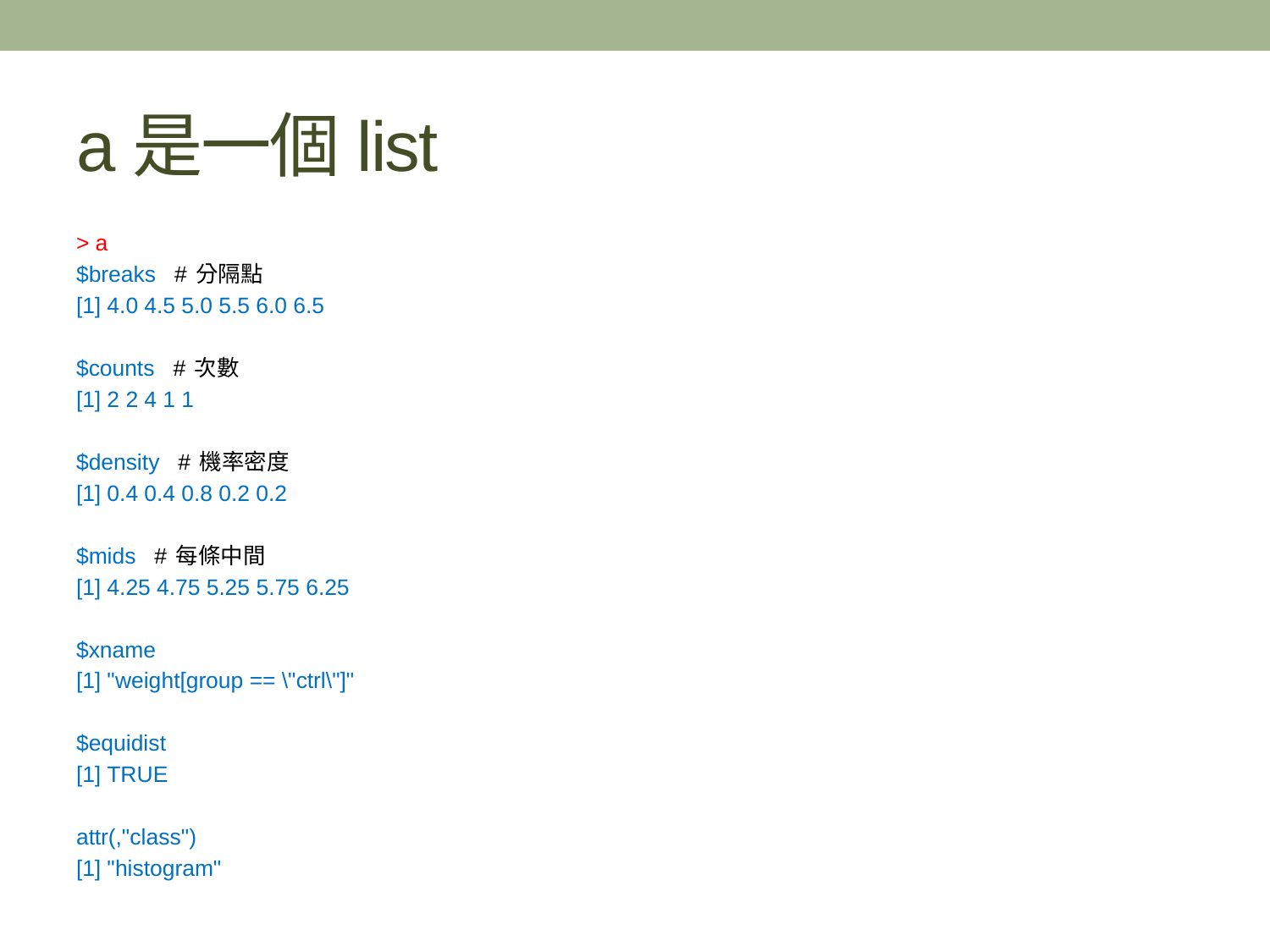

# a是一個list
> a
$breaks   # 分隔點
[1] 4.0 4.5 5.0 5.5 6.0 6.5

$counts   # 次數
[1] 2 2 4 1 1

$density   # 機率密度
[1] 0.4 0.4 0.8 0.2 0.2

$mids   # 每條中間
[1] 4.25 4.75 5.25 5.75 6.25

$xname
[1] "weight[group == \"ctrl\"]"

$equidist
[1] TRUE

attr(,"class")
[1] "histogram"